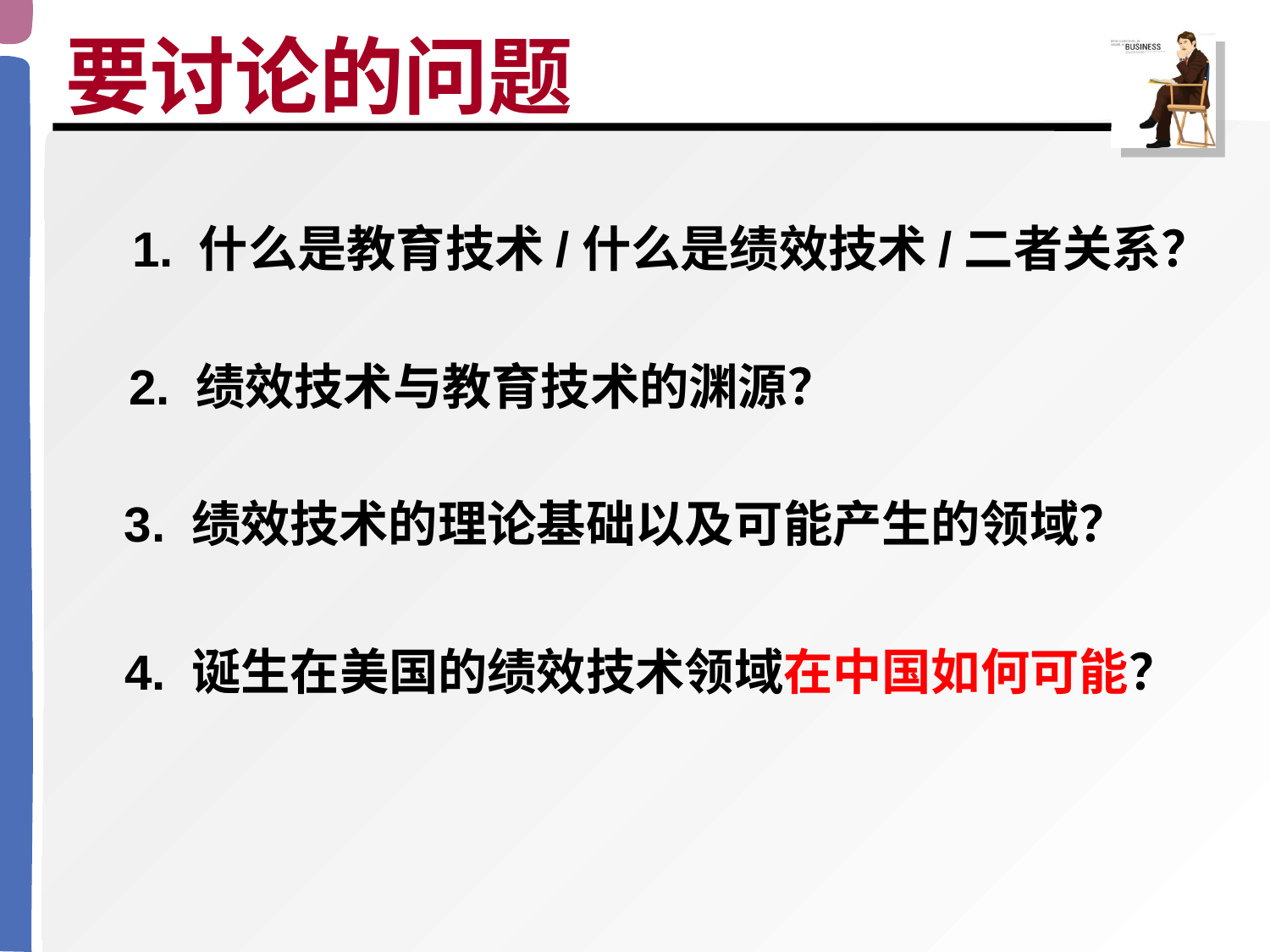

要讨论的问题

 1. 什么是教育技术/什么是绩效技术/二者关系？
2. 绩效技术与教育技术的渊源？
3. 绩效技术的理论基础以及可能产生的领域？
4. 诞生在美国的绩效技术领域在中国如何可能？